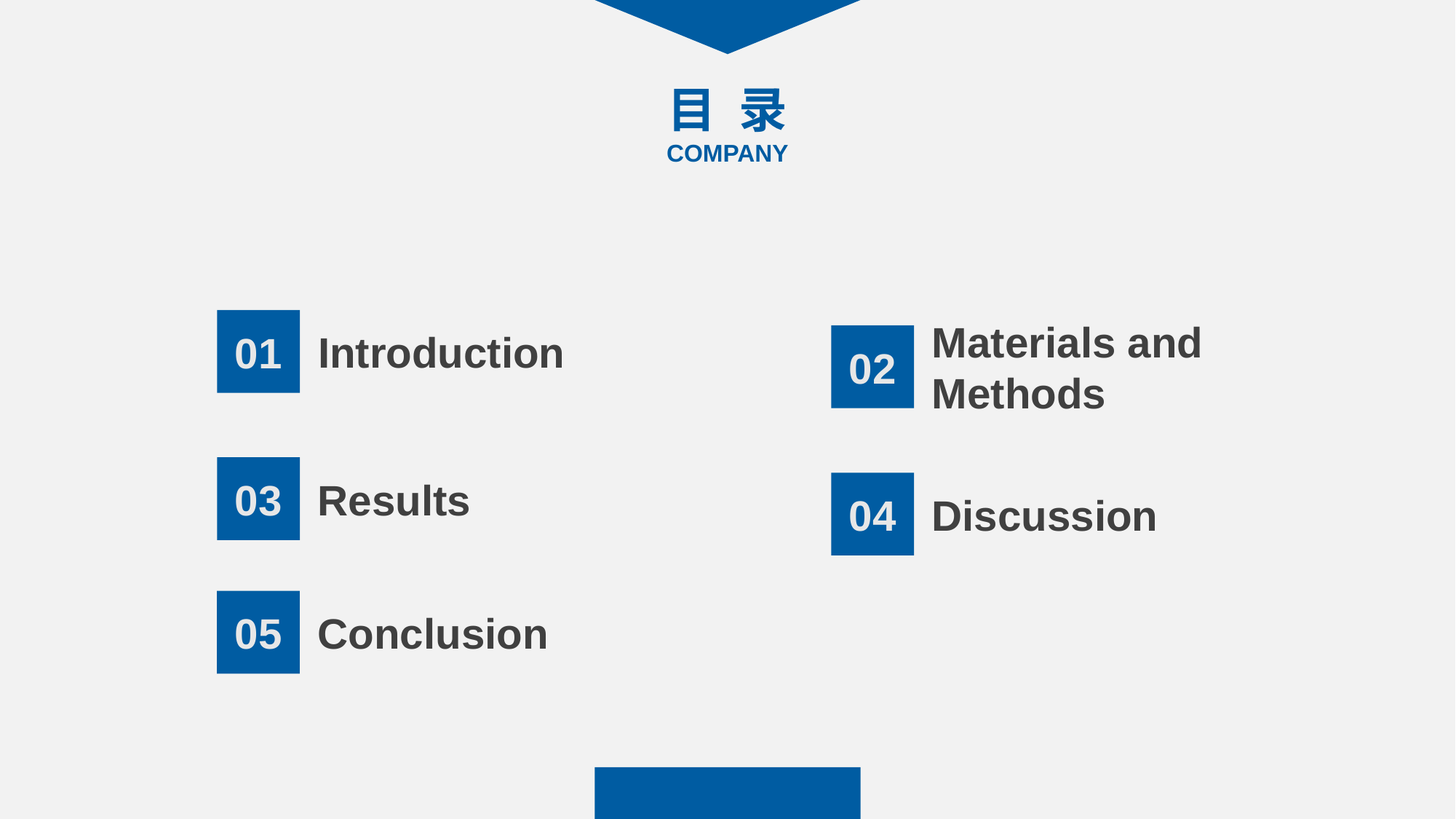

目  录
COMPANY
Materials and Methods
01
Introduction
02
03
Results
04
Discussion
05
Conclusion